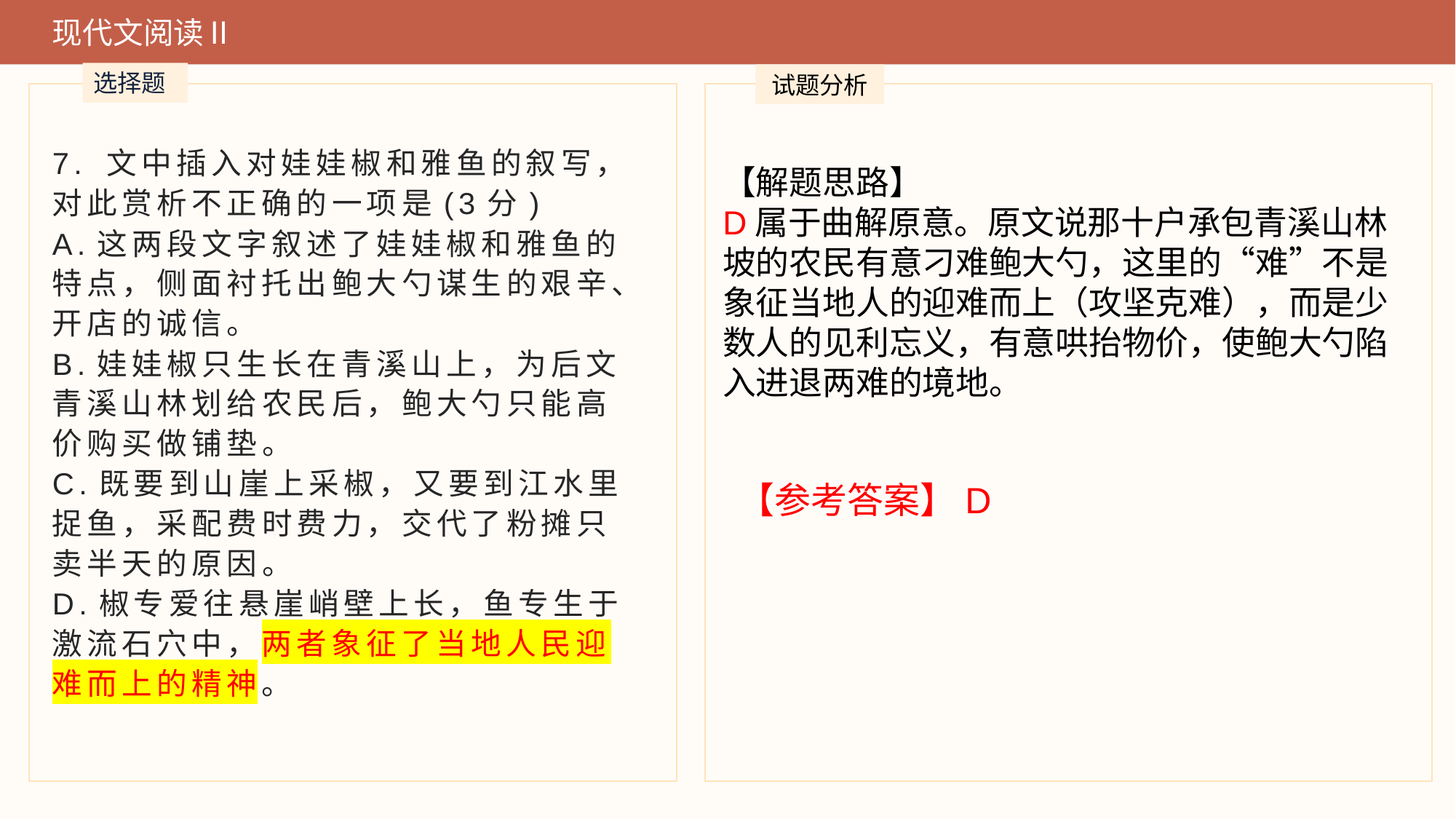

现代文阅读Ⅱ
选择题
试题分析

7. 文中插入对娃娃椒和雅鱼的叙写，对此赏析不正确的一项是(3分)
A.这两段文字叙述了娃娃椒和雅鱼的特点，侧面衬托出鲍大勺谋生的艰辛、开店的诚信。
B.娃娃椒只生长在青溪山上，为后文青溪山林划给农民后，鲍大勺只能高价购买做铺垫。
C.既要到山崖上采椒，又要到江水里捉鱼，采配费时费力，交代了粉摊只卖半天的原因。
D.椒专爱往悬崖峭壁上长，鱼专生于激流石穴中，两者象征了当地人民迎难而上的精神。
【解题思路】
D属于曲解原意。原文说那十户承包青溪山林坡的农民有意刁难鲍大勺，这里的“难”不是象征当地人的迎难而上（攻坚克难），而是少数人的见利忘义，有意哄抬物价，使鲍大勺陷入进退两难的境地。
【参考答案】D